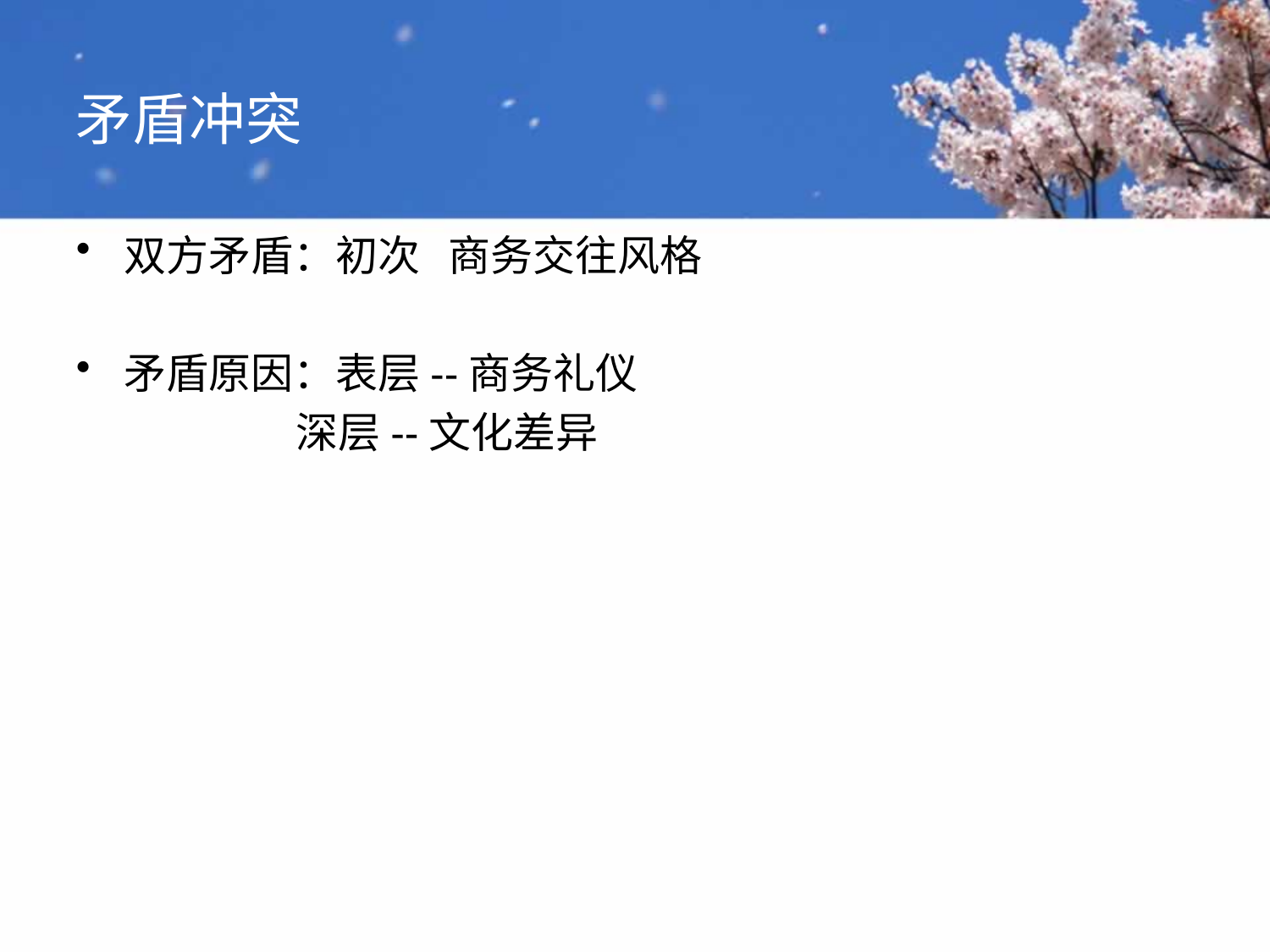

# 矛盾冲突
双方矛盾：初次   商务交往风格

矛盾原因：表层--商务礼仪
                      深层--文化差异